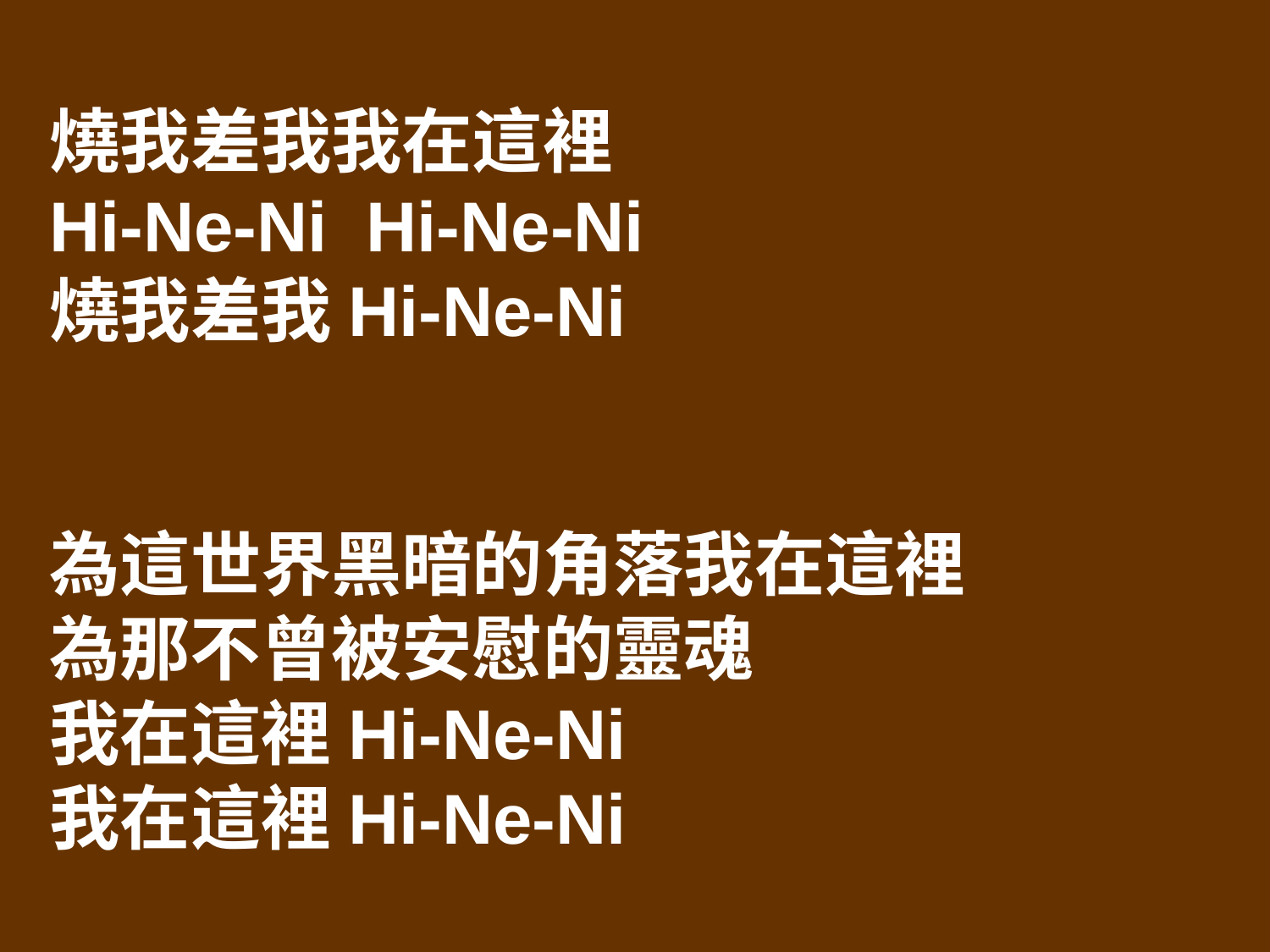

燒我差我我在這裡
Hi-Ne-Ni  Hi-Ne-Ni
燒我差我Hi-Ne-Ni

為這世界黑暗的角落我在這裡
為那不曾被安慰的靈魂
我在這裡Hi-Ne-Ni
我在這裡Hi-Ne-Ni